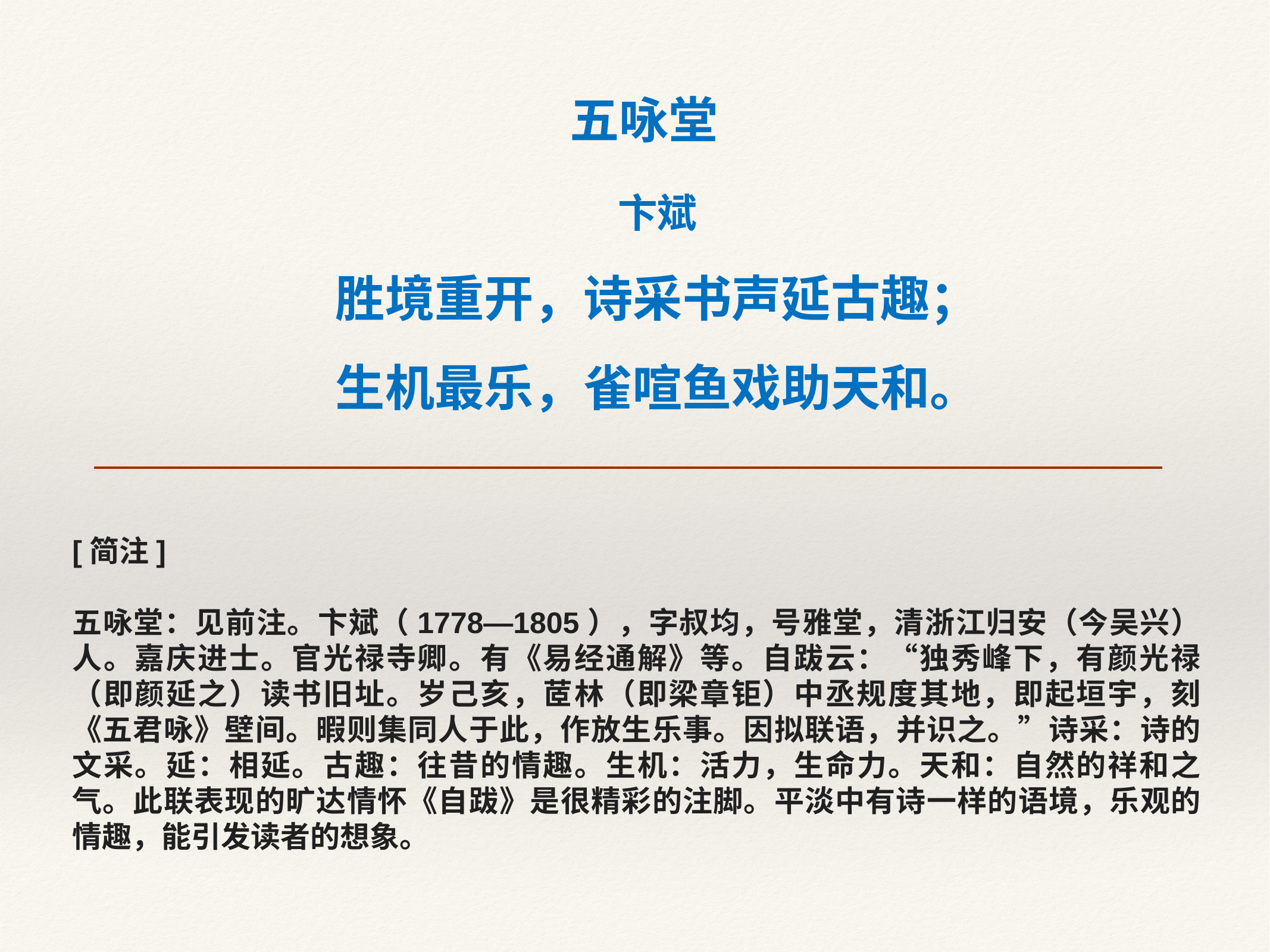

五咏堂
卞斌
胜境重开，诗采书声延古趣；
生机最乐，雀喧鱼戏助天和。

[简注]

五咏堂：见前注。卞斌（1778—1805），字叔均，号雅堂，清浙江归安（今吴兴）人。嘉庆进士。官光禄寺卿。有《易经通解》等。自跋云：“独秀峰下，有颜光禄（即颜延之）读书旧址。岁己亥，茝林（即梁章钜）中丞规度其地，即起垣宇，刻《五君咏》壁间。暇则集同人于此，作放生乐事。因拟联语，并识之。”诗采：诗的文采。延：相延。古趣：往昔的情趣。生机：活力，生命力。天和：自然的祥和之气。此联表现的旷达情怀《自跋》是很精彩的注脚。平淡中有诗一样的语境，乐观的情趣，能引发读者的想象。